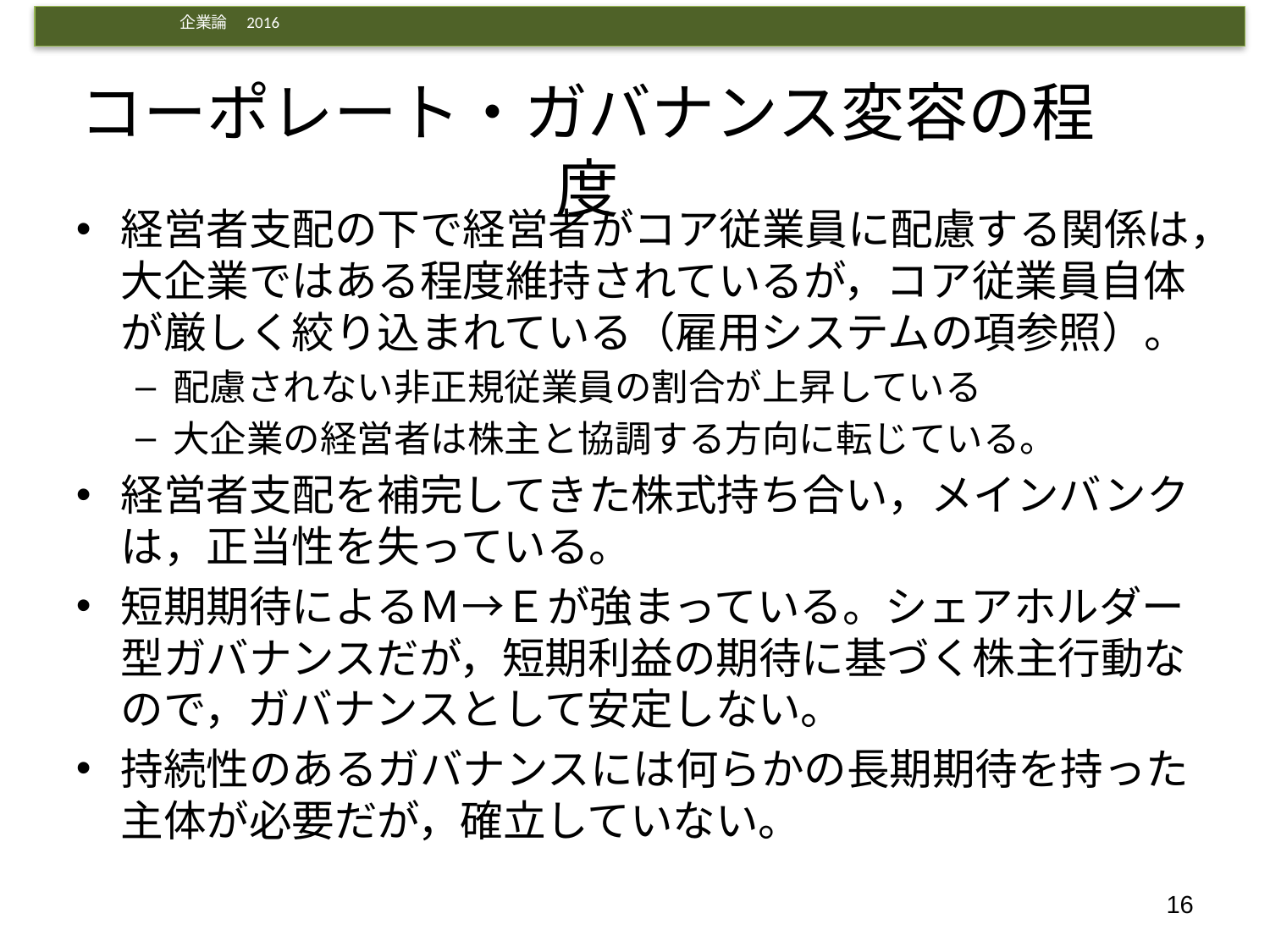

# コーポレート・ガバナンス変容の程度
経営者支配の下で経営者がコア従業員に配慮する関係は，大企業ではある程度維持されているが，コア従業員自体が厳しく絞り込まれている（雇用システムの項参照）。
配慮されない非正規従業員の割合が上昇している
大企業の経営者は株主と協調する方向に転じている。
経営者支配を補完してきた株式持ち合い，メインバンクは，正当性を失っている。
短期期待によるＭ→Ｅが強まっている。シェアホルダー型ガバナンスだが，短期利益の期待に基づく株主行動なので，ガバナンスとして安定しない。
持続性のあるガバナンスには何らかの長期期待を持った主体が必要だが，確立していない。
16